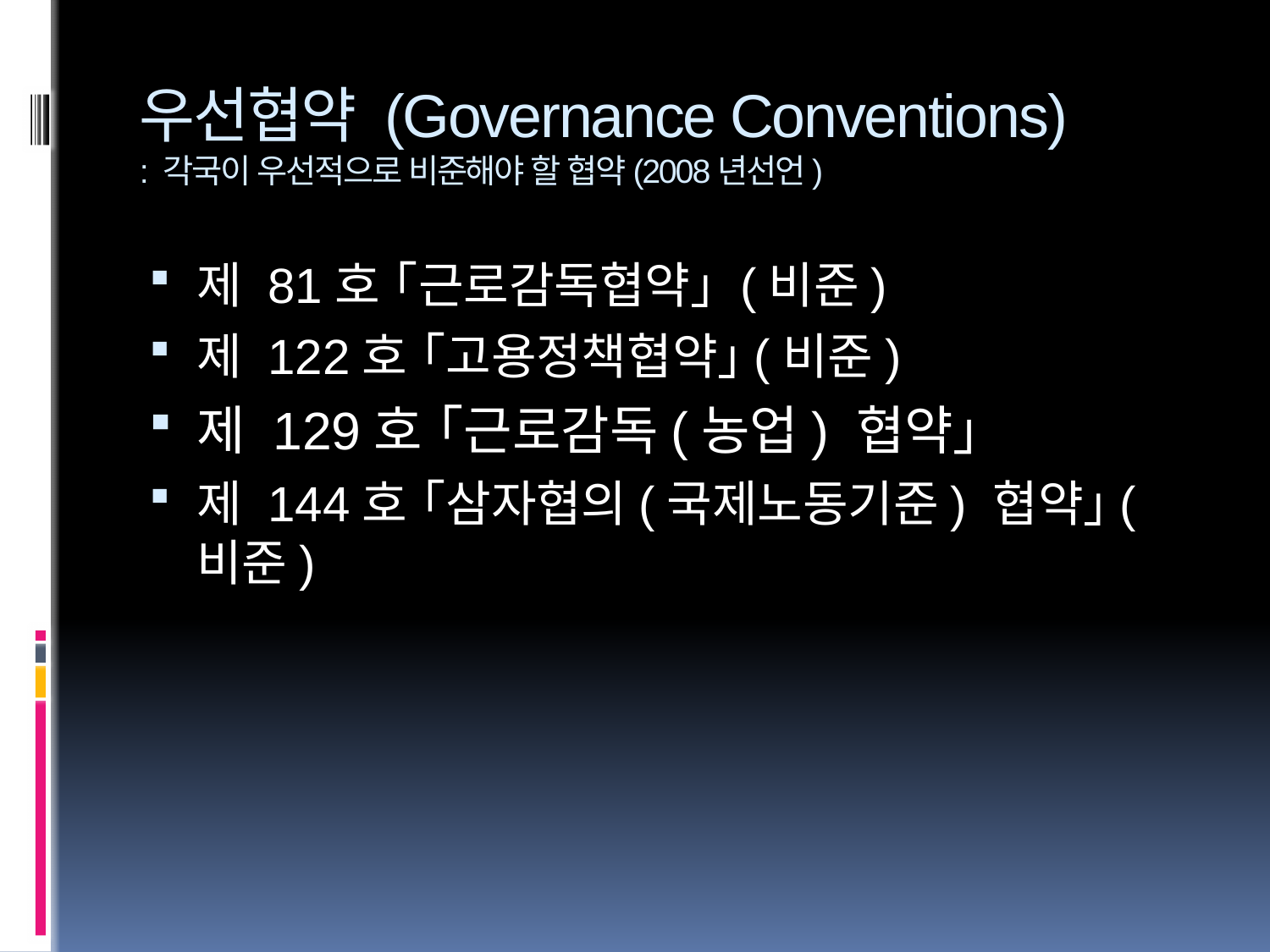

# 우선협약 (Governance Conventions) : 각국이 우선적으로 비준해야 할 협약(2008년선언)
제 81호 ｢근로감독협약｣ (비준)
제 122호 ｢고용정책협약｣(비준)
제 129호 ｢근로감독(농업) 협약｣
제 144호 ｢삼자협의(국제노동기준) 협약｣(비준)